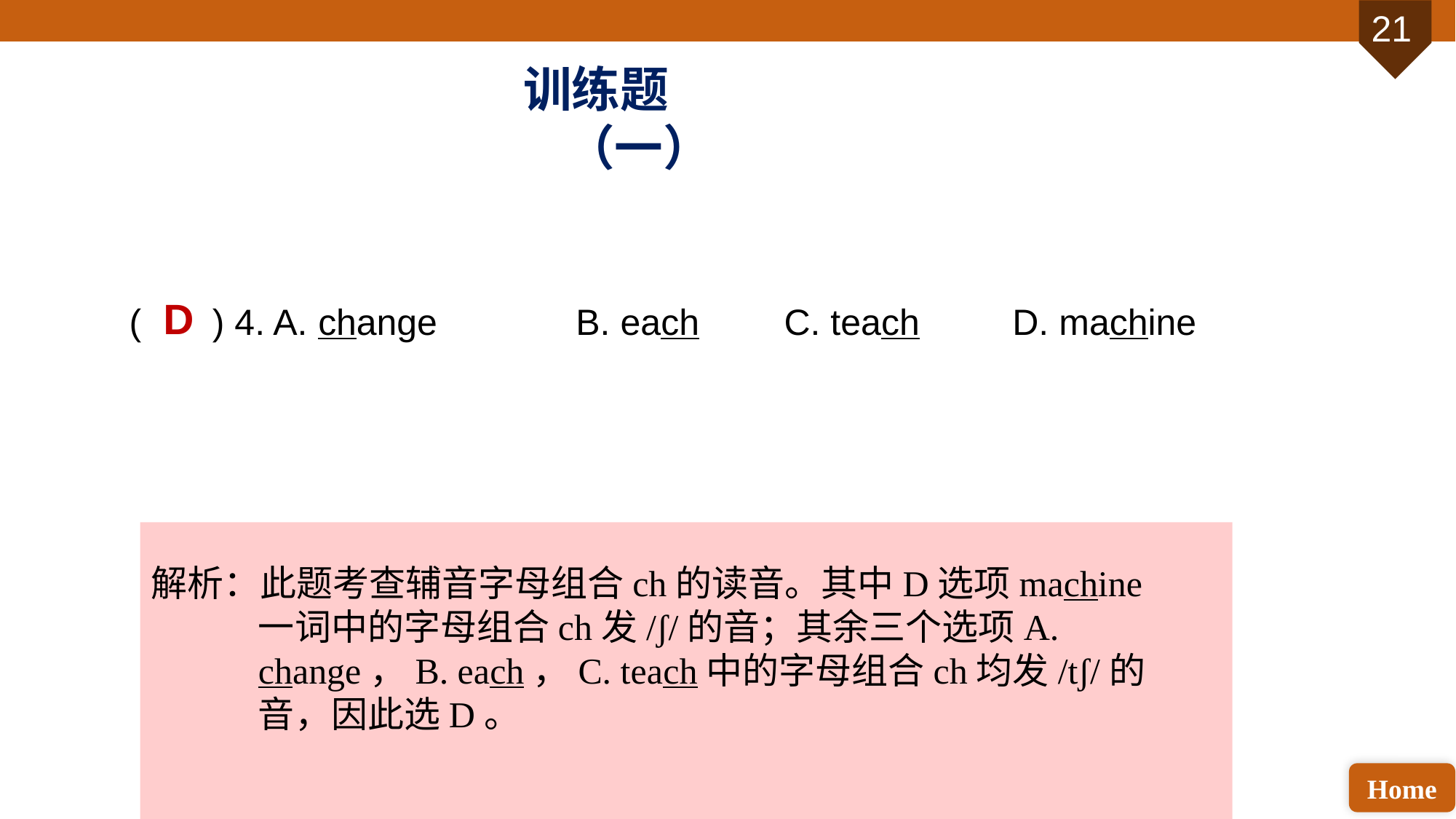

训练题（一）
(       ) 4. A. change		 B. each 	C. teach	 D. machine
D

解析：此题考查辅音字母组合ch的读音。其中D选项machine一词中的字母组合ch发/ʃ/的音；其余三个选项A. change，B. each，C. teach中的字母组合ch均发/tʃ/的音，因此选D。